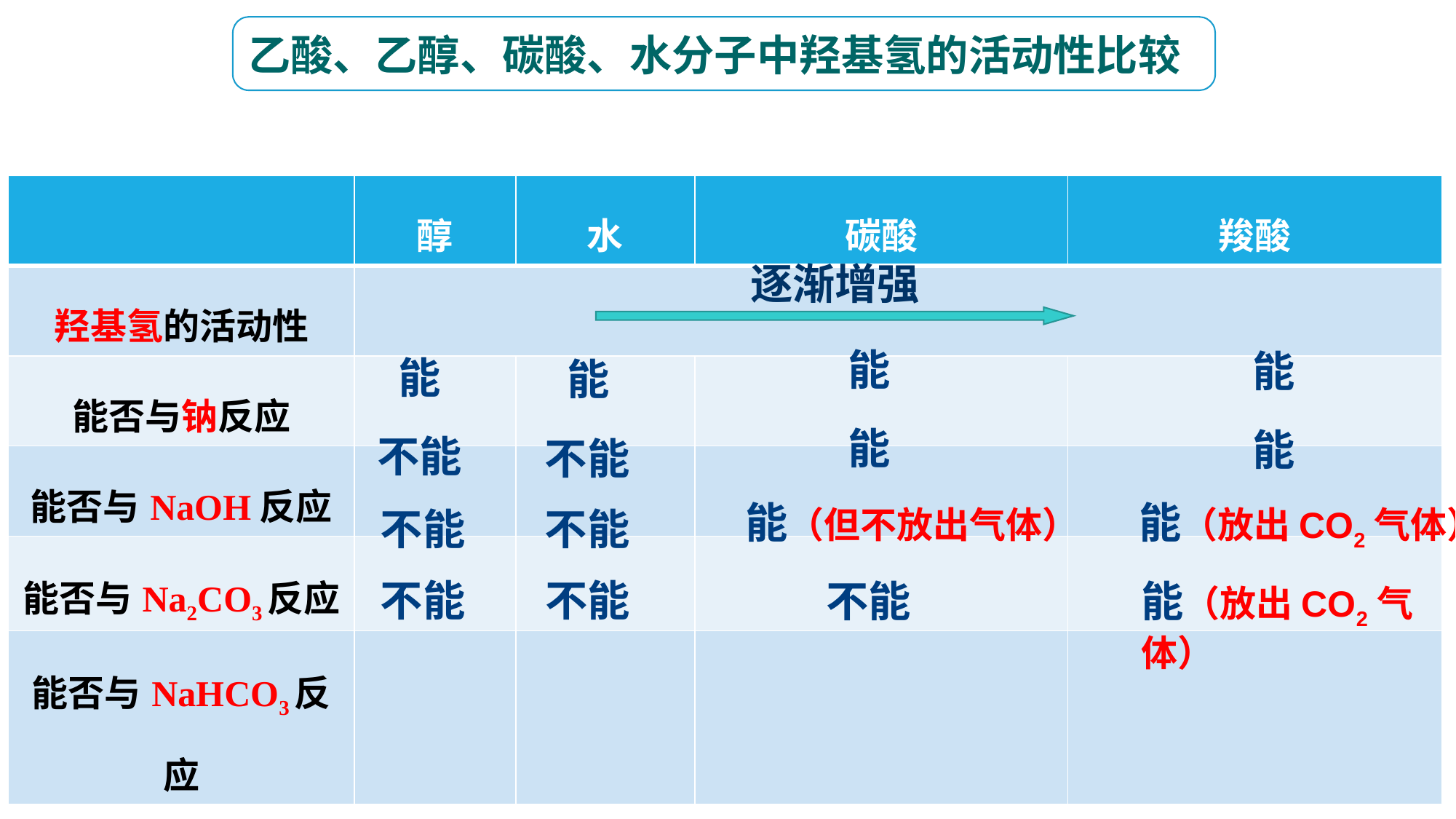

乙酸、乙醇、碳酸、水分子中羟基氢的活动性比较
|  | 醇 | 水 | 碳酸 | 羧酸 |
| --- | --- | --- | --- | --- |
| 羟基氢的活动性 |  |  |  |  |
| 能否与钠反应 |  |  |  |  |
| 能否与NaOH反应 |  |  |  |  |
| 能否与Na2CO3反应 |  |  |  |  |
| 能否与NaHCO3反应 |  |  |  |  |
逐渐增强

能
能
能
能
能
能
不能
不能
能（但不放出气体）
能（放出CO2气体）
不能
不能
不能
不能
不能
能（放出CO2气体）